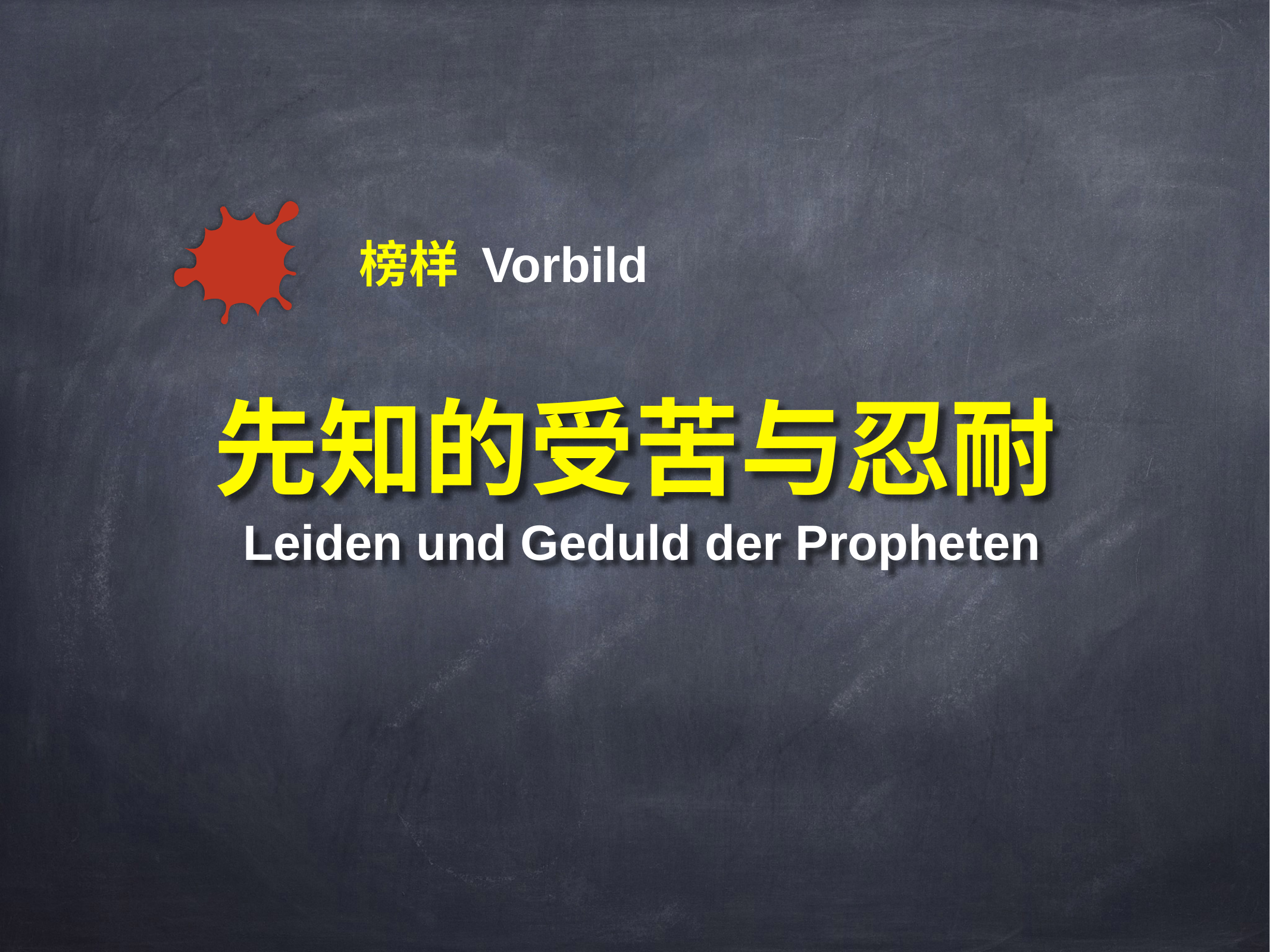

榜样 Vorbild
# 先知的受苦与忍耐
 Leiden und Geduld der Propheten